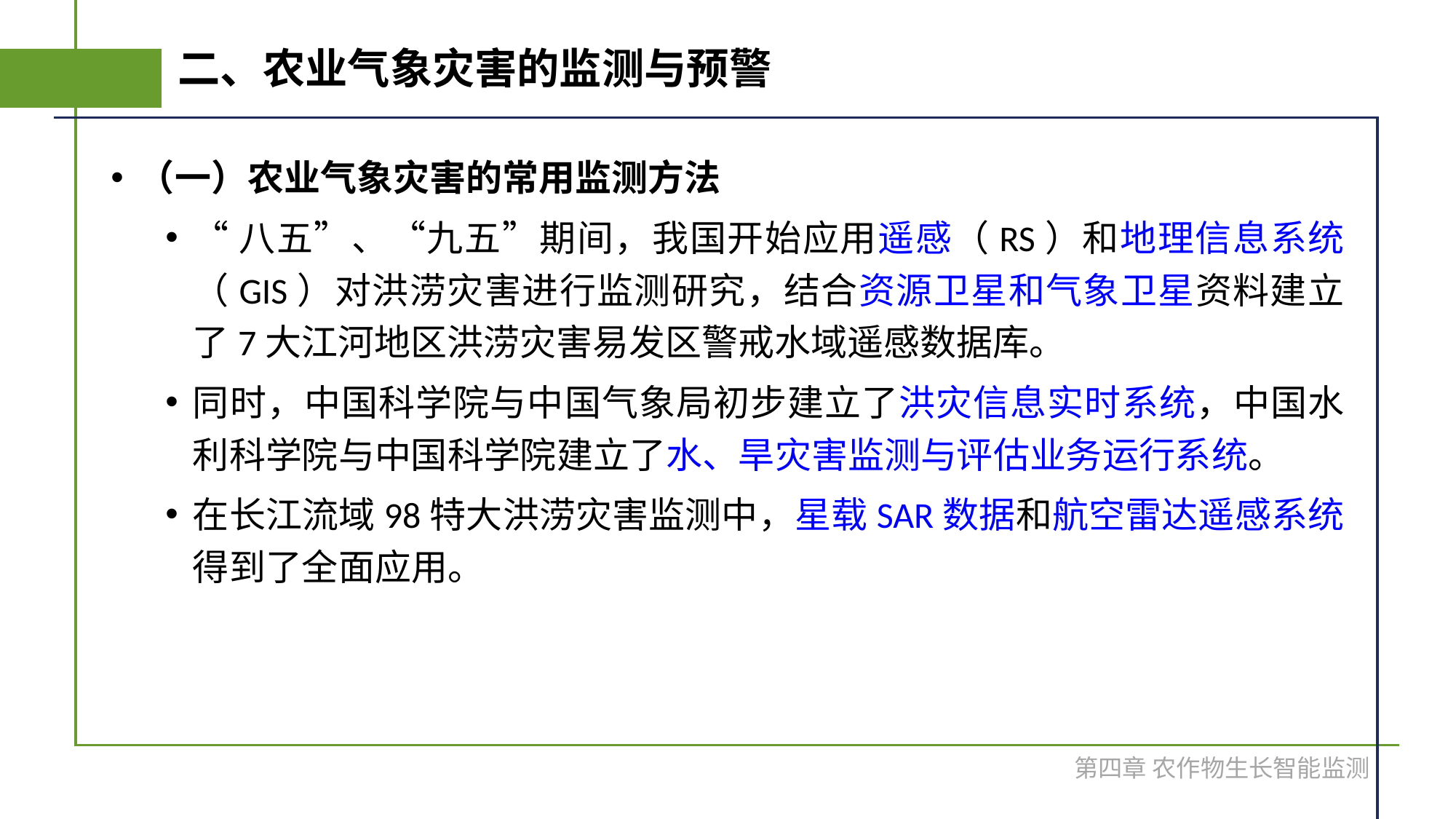

# 二、农业气象灾害的监测与预警
（一）农业气象灾害的常用监测方法
“八五”、“九五”期间，我国开始应用遥感（RS）和地理信息系统（GIS）对洪涝灾害进行监测研究，结合资源卫星和气象卫星资料建立了7大江河地区洪涝灾害易发区警戒水域遥感数据库。
同时，中国科学院与中国气象局初步建立了洪灾信息实时系统，中国水利科学院与中国科学院建立了水、旱灾害监测与评估业务运行系统。
在长江流域98特大洪涝灾害监测中，星载SAR数据和航空雷达遥感系统得到了全面应用。
第四章 农作物生长智能监测